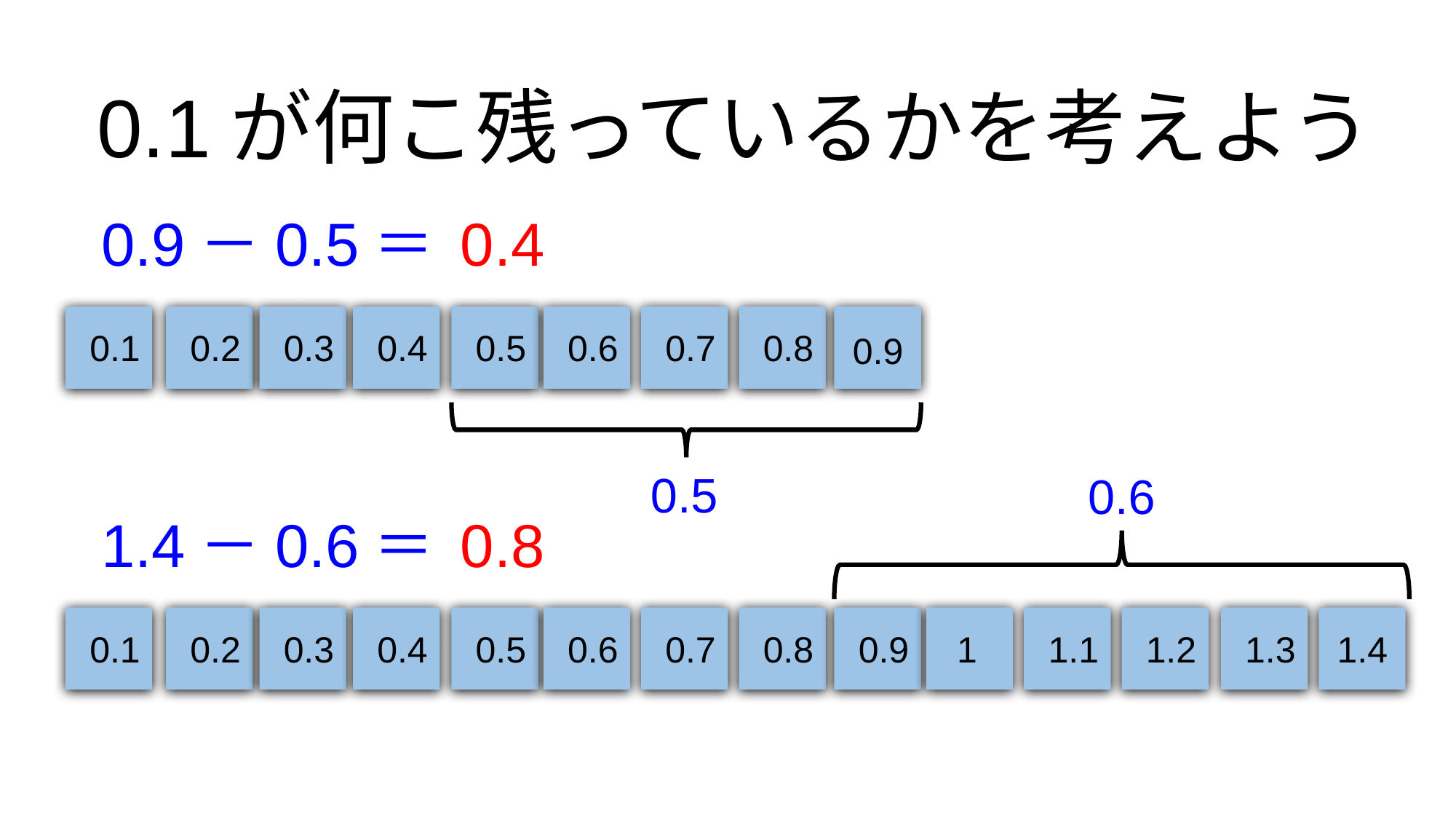

0.1が何こ残っているかを考えよう

0.9－0.5＝
0.4

0.1
0.2
0.3
0.4
0.5
0.6
0.7
0.8
0.9
0.5
0.6
1.4－0.6＝
0.8

0.1
0.2
0.3
0.4
0.5
0.6
0.7
0.8
0.9
1
1.1
1.2
1.3
1.4